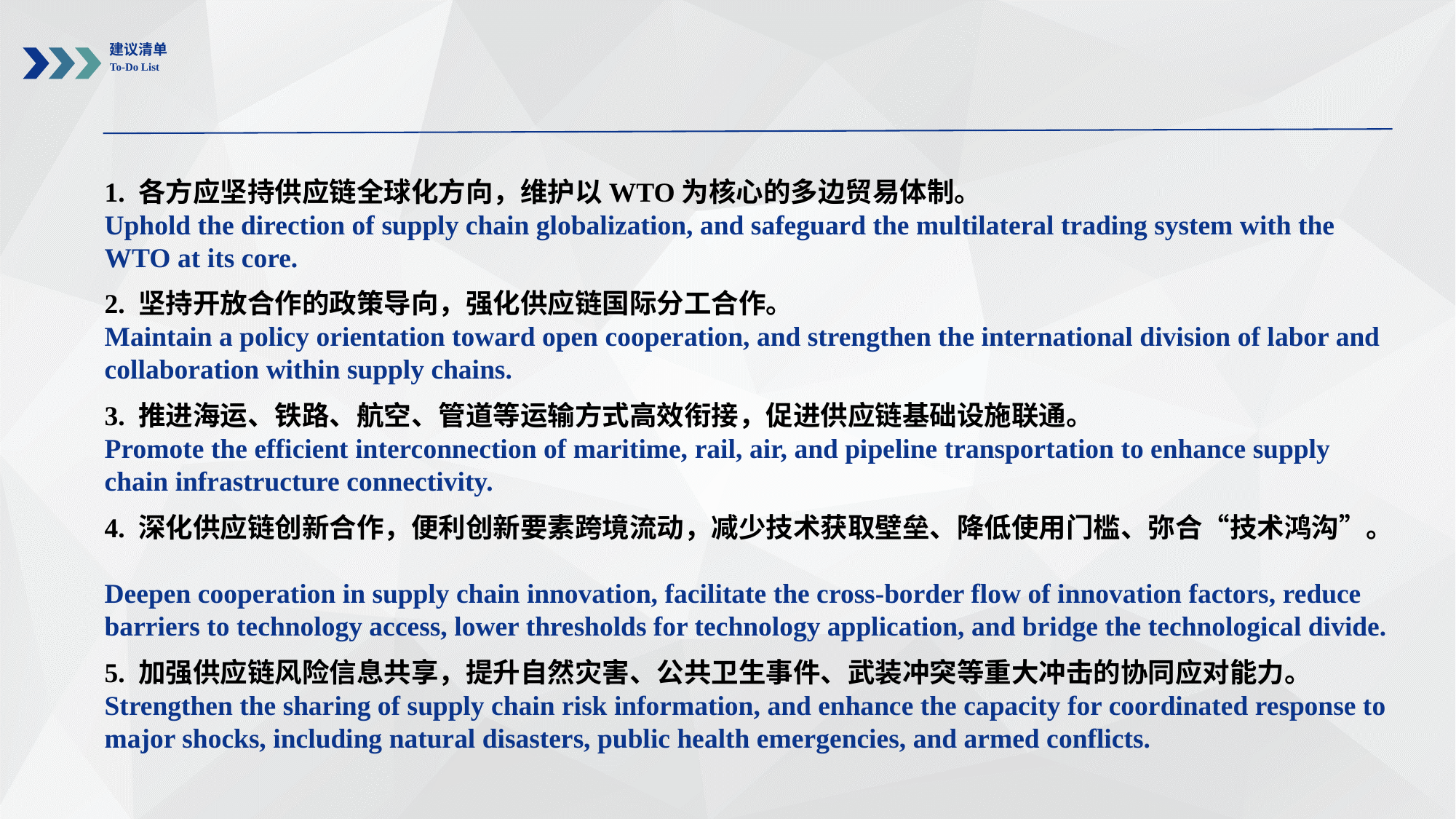

建议清单
To-Do List
1. 各方应坚持供应链全球化方向，维护以WTO为核心的多边贸易体制。
Uphold the direction of supply chain globalization, and safeguard the multilateral trading system with the WTO at its core.
2. 坚持开放合作的政策导向，强化供应链国际分工合作。
Maintain a policy orientation toward open cooperation, and strengthen the international division of labor and collaboration within supply chains.
3. 推进海运、铁路、航空、管道等运输方式高效衔接，促进供应链基础设施联通。
Promote the efficient interconnection of maritime, rail, air, and pipeline transportation to enhance supply chain infrastructure connectivity.
4. 深化供应链创新合作，便利创新要素跨境流动，减少技术获取壁垒、降低使用门槛、弥合“技术鸿沟”。
Deepen cooperation in supply chain innovation, facilitate the cross-border flow of innovation factors, reduce barriers to technology access, lower thresholds for technology application, and bridge the technological divide.
5. 加强供应链风险信息共享，提升自然灾害、公共卫生事件、武装冲突等重大冲击的协同应对能力。
Strengthen the sharing of supply chain risk information, and enhance the capacity for coordinated response to major shocks, including natural disasters, public health emergencies, and armed conflicts.